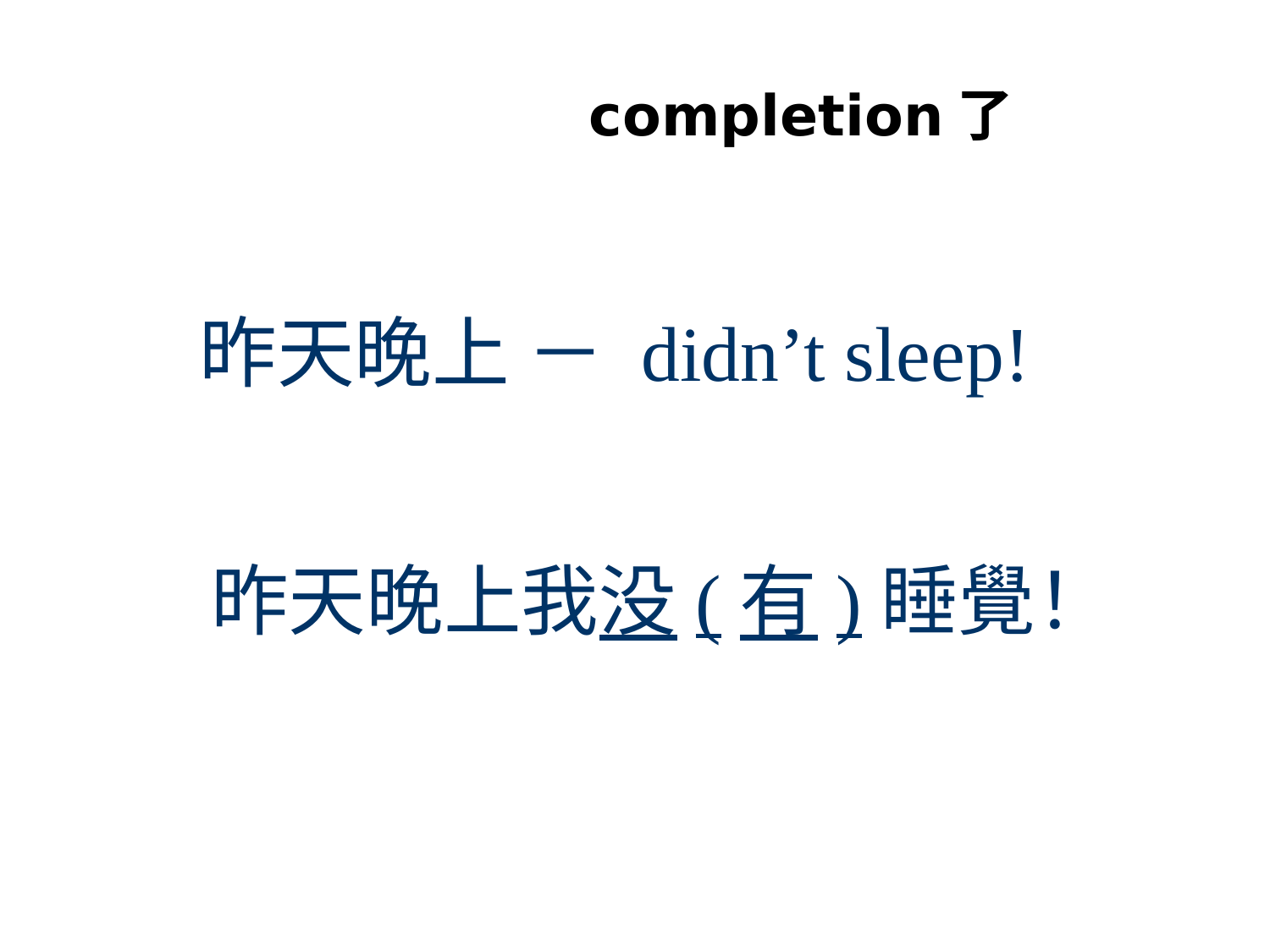

# completion了
昨天晚上 － didn’t sleep!
昨天晚上我没(有)睡覺！